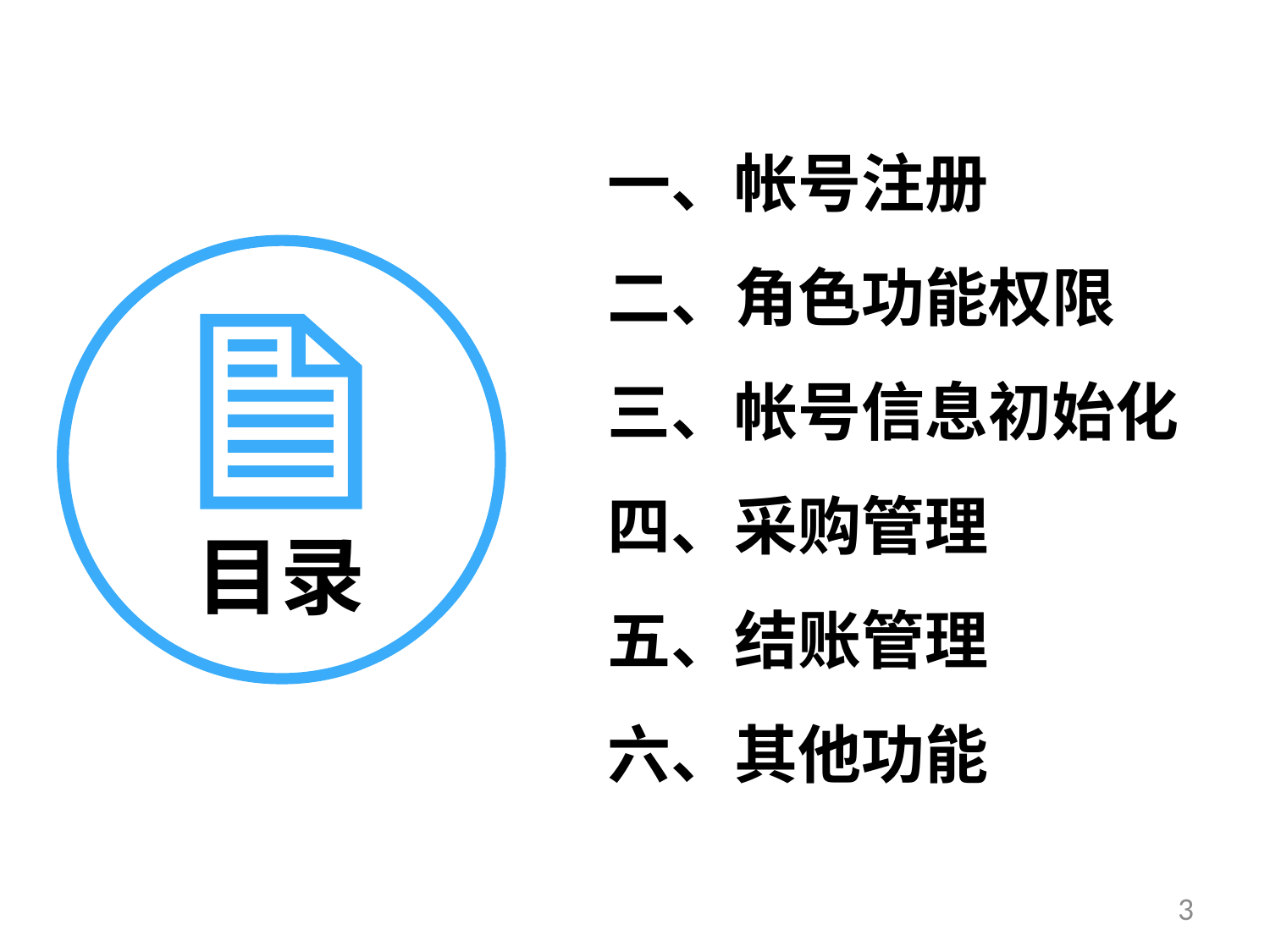

一、帐号注册
二、角色功能权限
三、帐号信息初始化
四、采购管理
五、结账管理
六、其他功能

目录
3